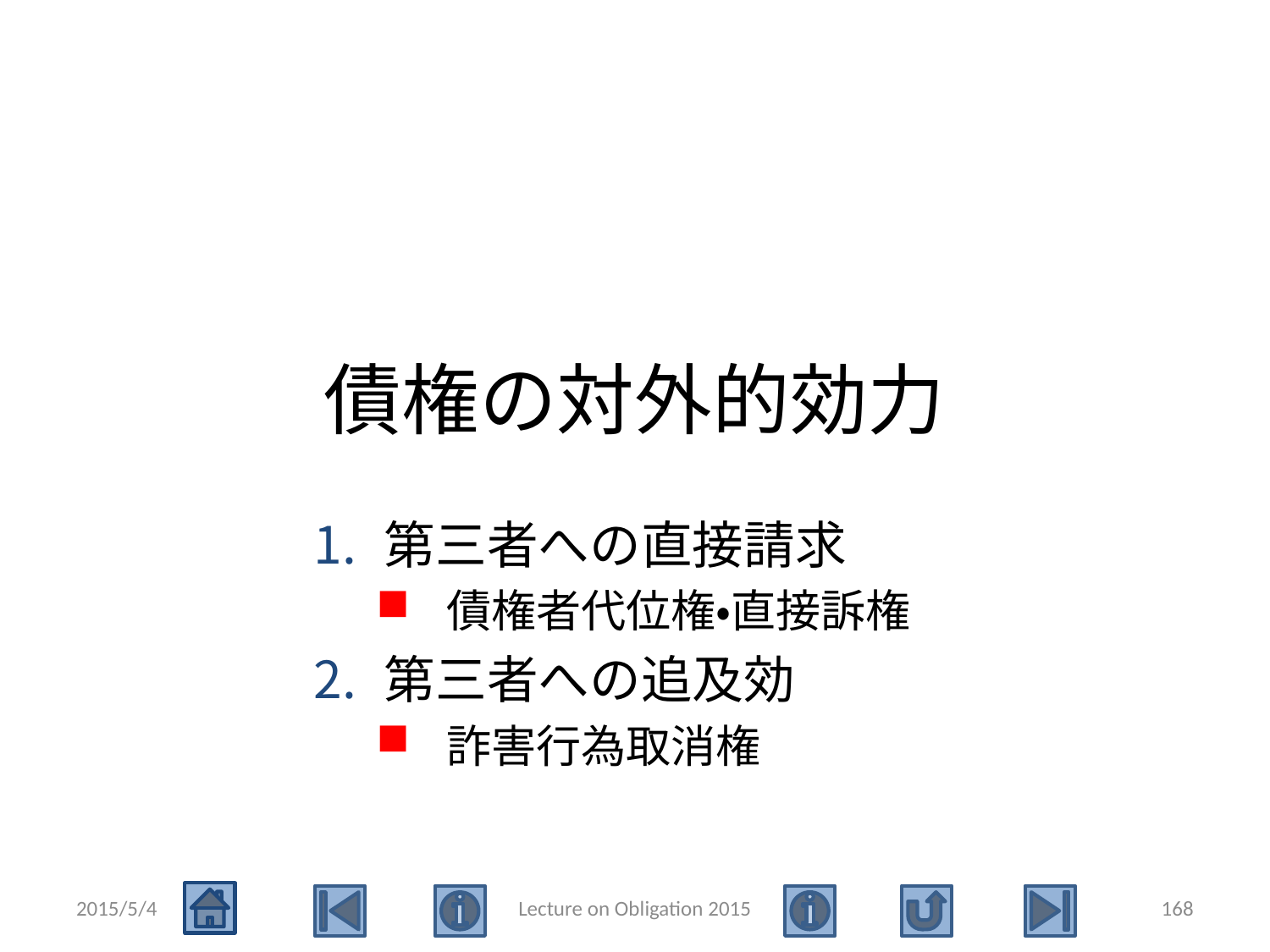

# 債権の対外的効力
第三者への直接請求
債権者代位権・直接訴権
第三者への追及効
詐害行為取消権
2015/5/4
Lecture on Obligation 2015
168